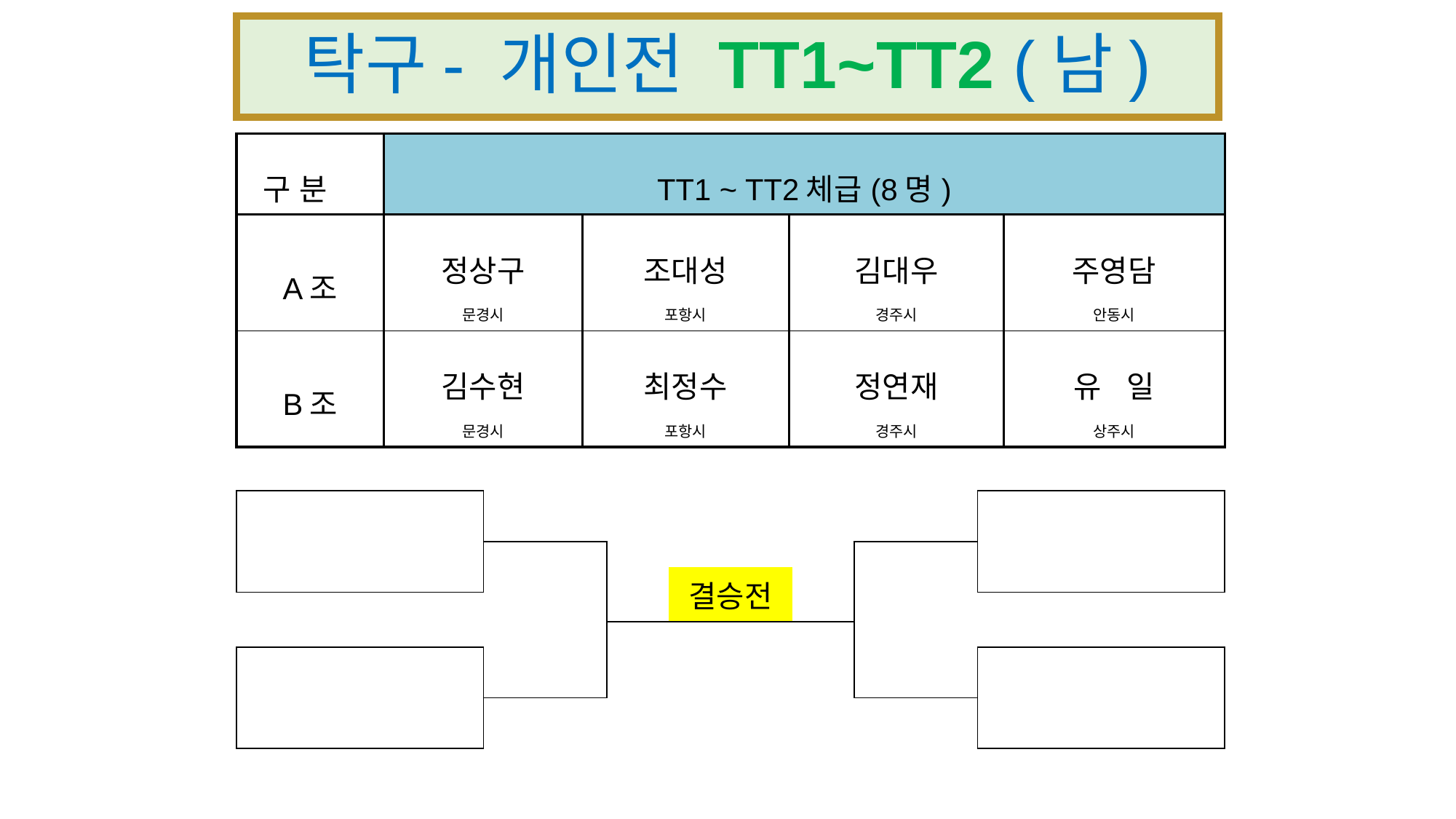

# 탁구- 개인전 TT1~TT2 (남)
| 구 분 | TT1 ~ TT2체급(8명) |  |  |  |
| --- | --- | --- | --- | --- |
| A조 | 정상구 문경시 | 조대성 포항시 | 김대우 경주시 | 주영담 안동시 |
| B조 | 김수현 문경시 | 최정수 포항시 | 정연재 경주시 | 유 일 상주시 |
|  |  |  |  |  |  |  |  |  |  |
| --- | --- | --- | --- | --- | --- | --- | --- | --- | --- |
|  |  |  |  |  |  |  |  |  |  |
|  |  |  |  |  |  |  |  |  |  |
|  |  |  |  |  |  |  |  |  |  |
|  |  |  |  | 결승전 |  |  |  |  |  |
|  |  |  |  |  |  |  |  |  |  |
|  |  |  |  |  |  |  |  |  |  |
|  |  |  |  |  |  |  |  |  |  |
|  |  |  |  |  |  |  |  |  |  |
|  |  |  |  |  |  |  |  |  |  |
|  |  |  |  |  |  |  |  |  |  |
|  |  |  |  |  |  |  |  |  |  |